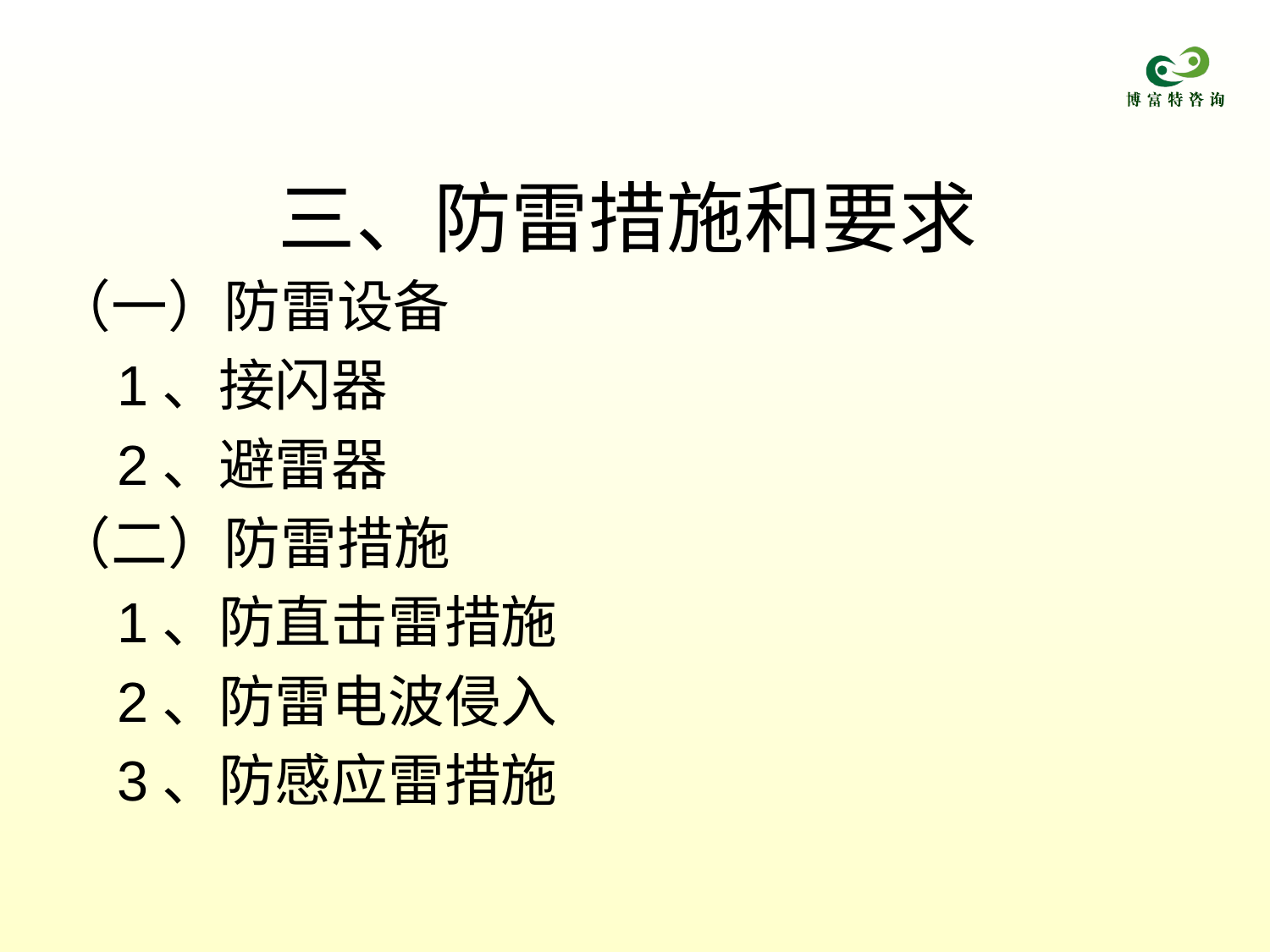

# 三、防雷措施和要求
（一）防雷设备
    1、接闪器
    2、避雷器
（二）防雷措施
    1、防直击雷措施
    2、防雷电波侵入
    3、防感应雷措施

115